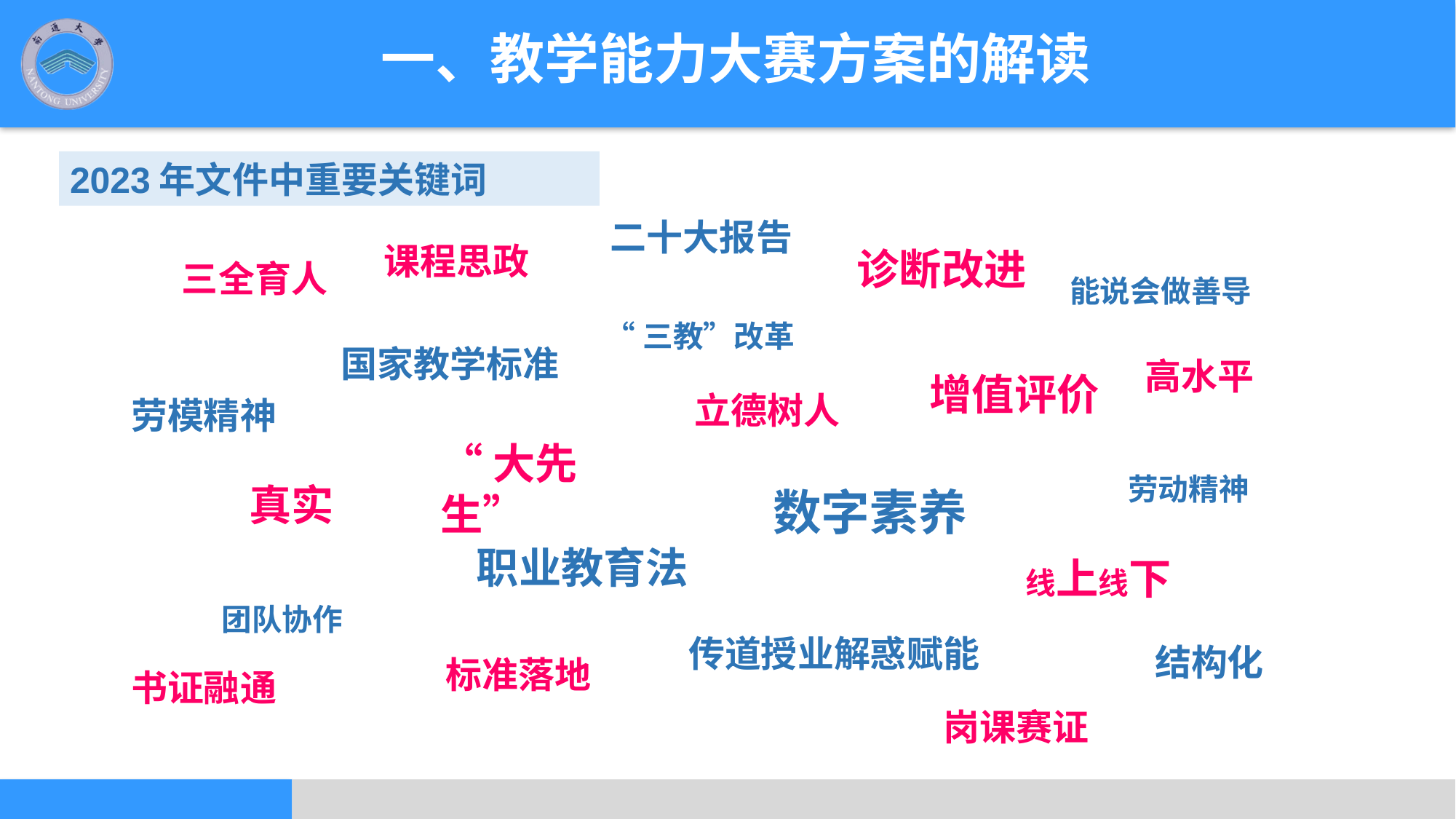

一、教学能力大赛方案的解读
2023年文件中重要关键词
二十大报告
课程思政
诊断改进
三全育人
能说会做善导
“三教”改革
国家教学标准
高水平
增值评价
立德树人
劳模精神
“大先生”
劳动精神
真实
数字素养
职业教育法
线上线下
团队协作
传道授业解惑赋能
结构化
标准落地
书证融通
岗课赛证